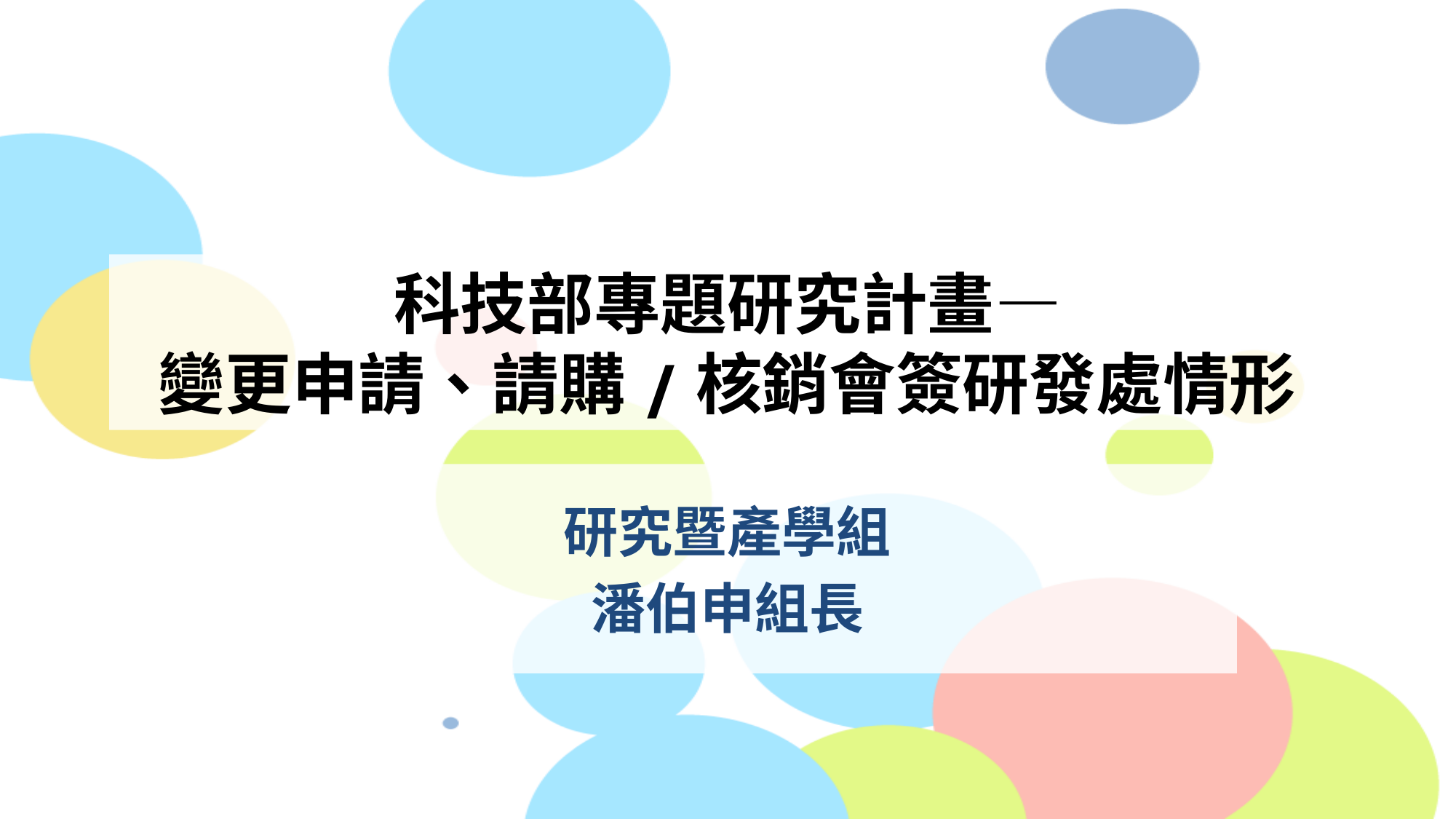

# 科技部專題研究計畫— 變更申請、請購/核銷會簽研發處情形
研究暨產學組
潘伯申組長